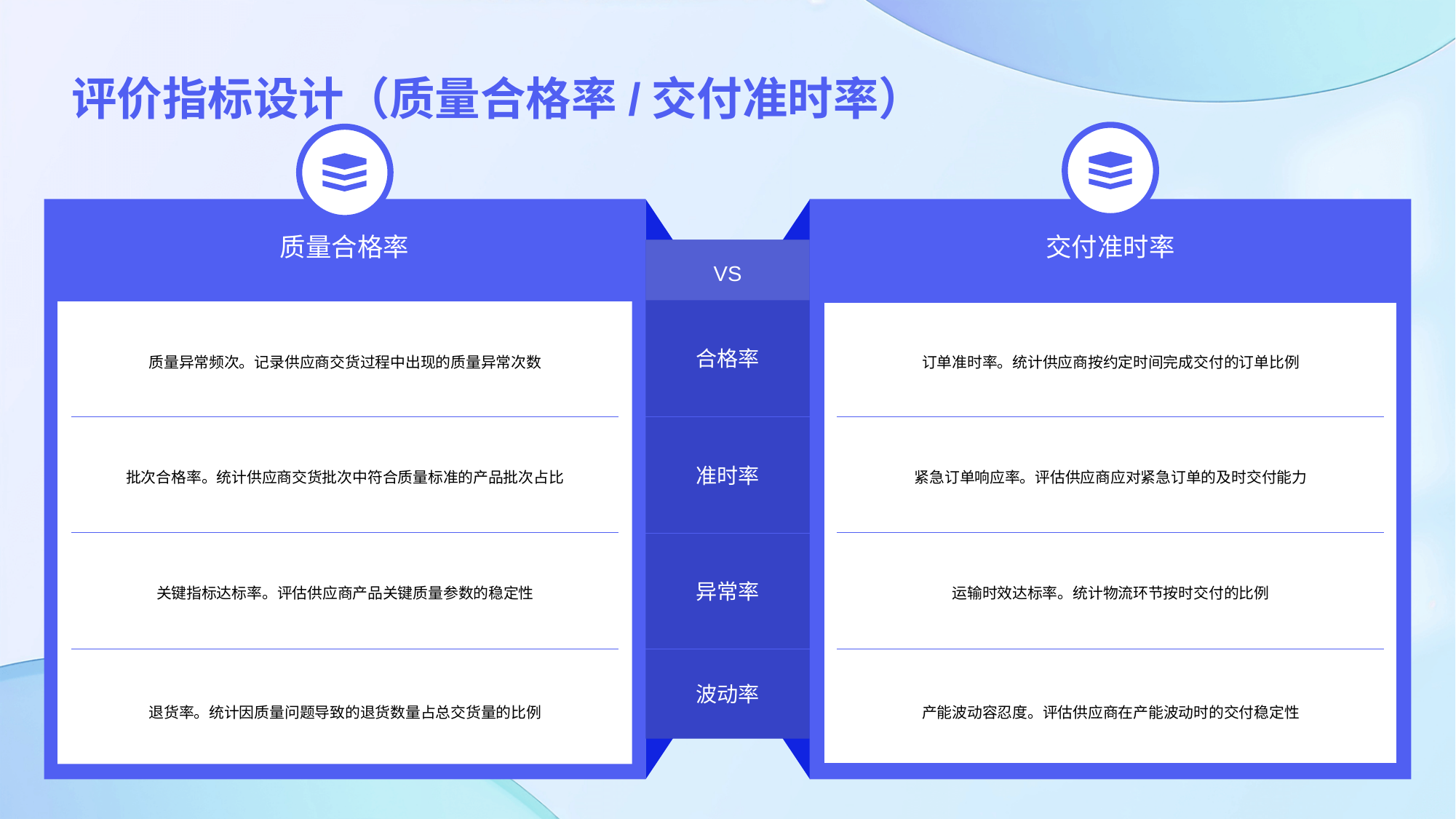

评价指标设计（质量合格率/交付准时率）

质量合格率
交付准时率

VS

质量异常频次。记录供应商交货过程中出现的质量异常次数
订单准时率。统计供应商按约定时间完成交付的订单比例
合格率
批次合格率。统计供应商交货批次中符合质量标准的产品批次占比
紧急订单响应率。评估供应商应对紧急订单的及时交付能力
准时率

关键指标达标率。评估供应商产品关键质量参数的稳定性
运输时效达标率。统计物流环节按时交付的比例
异常率
退货率。统计因质量问题导致的退货数量占总交货量的比例
产能波动容忍度。评估供应商在产能波动时的交付稳定性
波动率